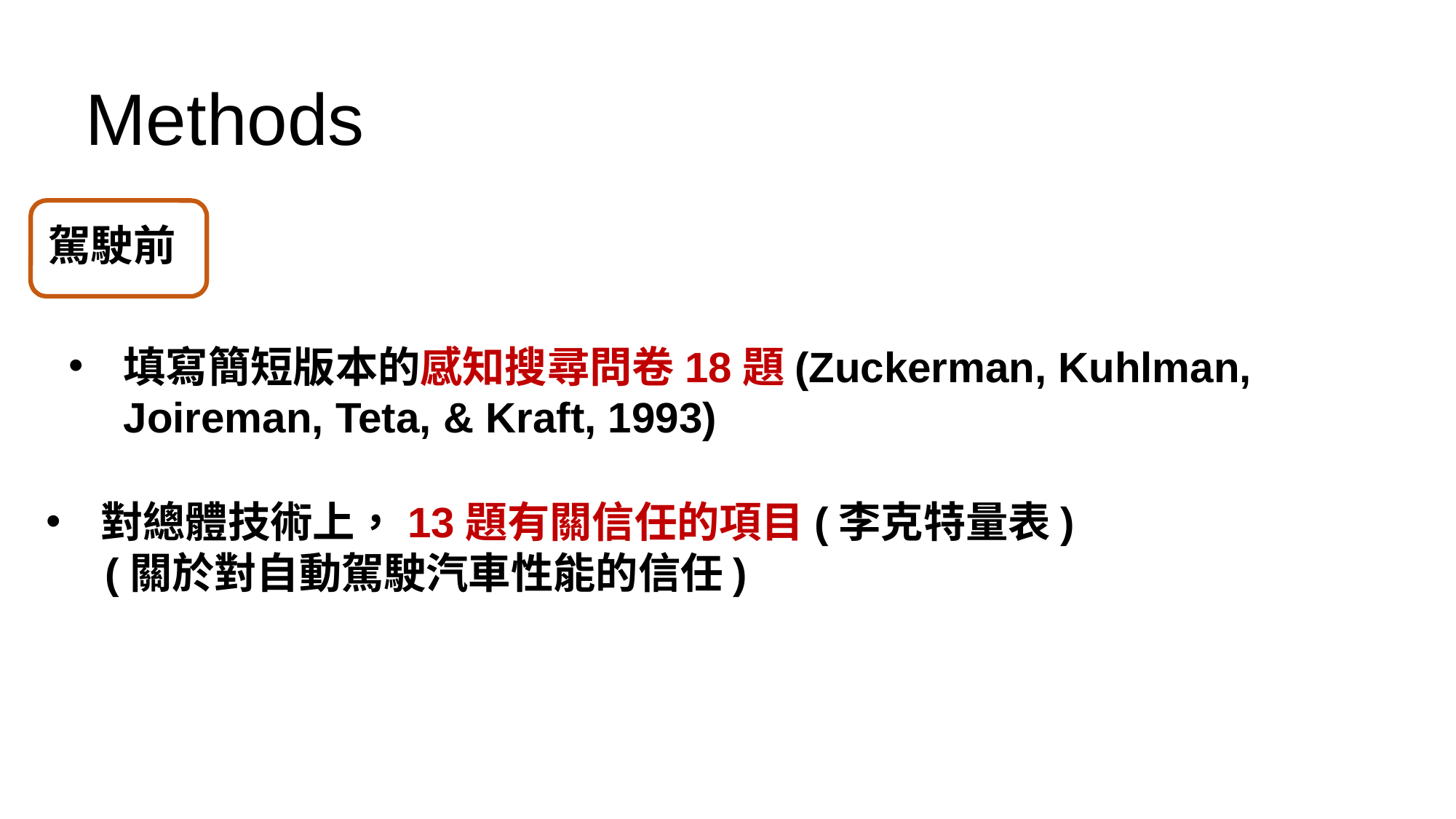

Methods

駕駛前
填寫簡短版本的感知搜尋問卷18題(Zuckerman, Kuhlman, Joireman, Teta, & Kraft, 1993)
對總體技術上，13題有關信任的項目(李克特量表)
     (關於對自動駕駛汽車性能的信任)